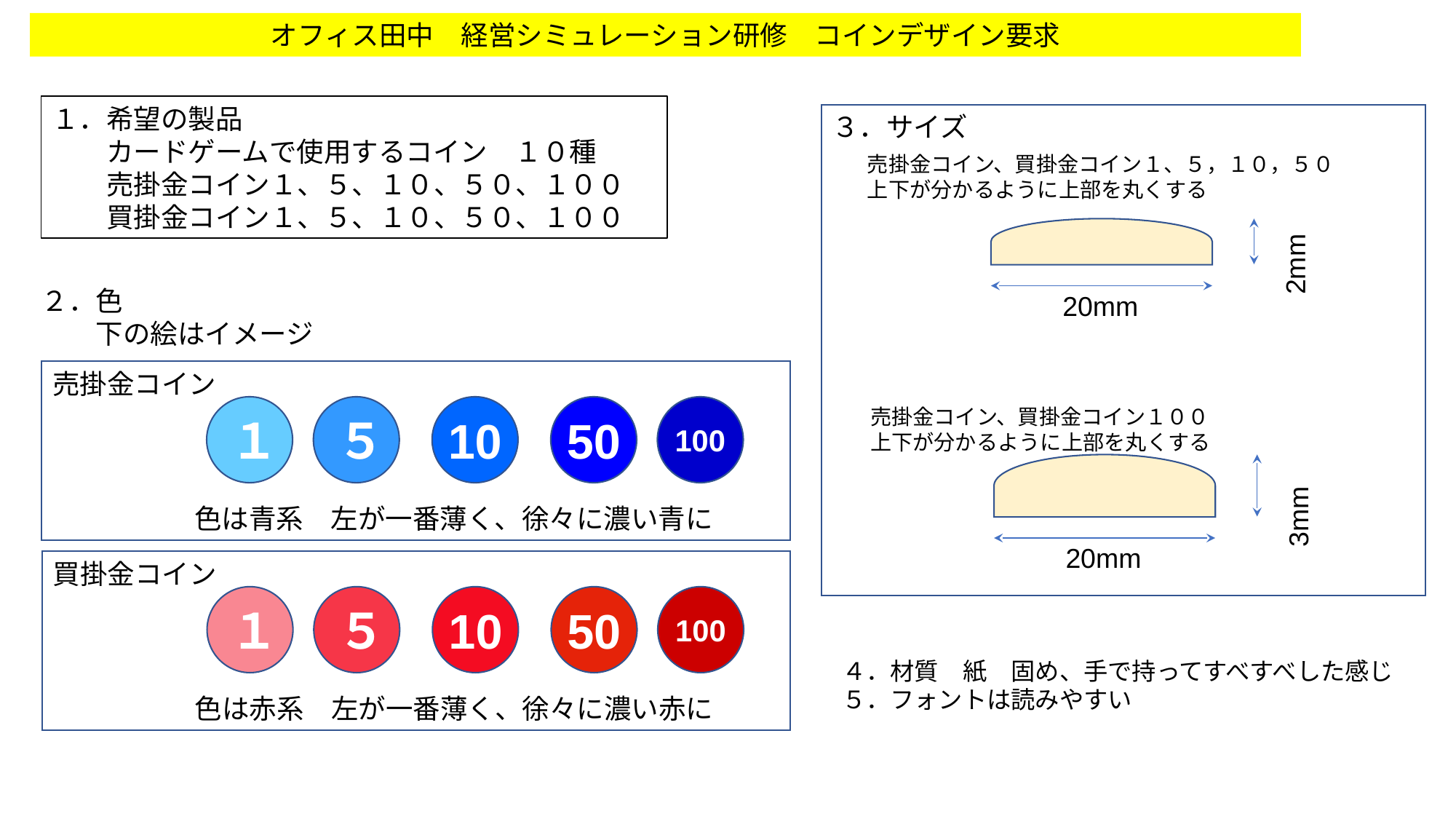

オフィス田中　経営シミュレーション研修　コインデザイン要求
１．希望の製品
カードゲームで使用するコイン　１０種
売掛金コイン１、５、１０、５０、１００
買掛金コイン１、５、１０、５０、１００
３．サイズ

売掛金コイン、買掛金コイン１、５，１０，５０
上下が分かるように上部を丸くする
2mm
２．色
　　下の絵はイメージ
20mm
売掛金コイン

１
５
10
50
100
売掛金コイン、買掛金コイン１００
上下が分かるように上部を丸くする
3mm
色は青系　左が一番薄く、徐々に濃い青に
20mm
買掛金コイン
１
５
10
50
100
４．材質　紙　固め、手で持ってすべすべした感じ
５．フォントは読みやすい
色は赤系　左が一番薄く、徐々に濃い赤に